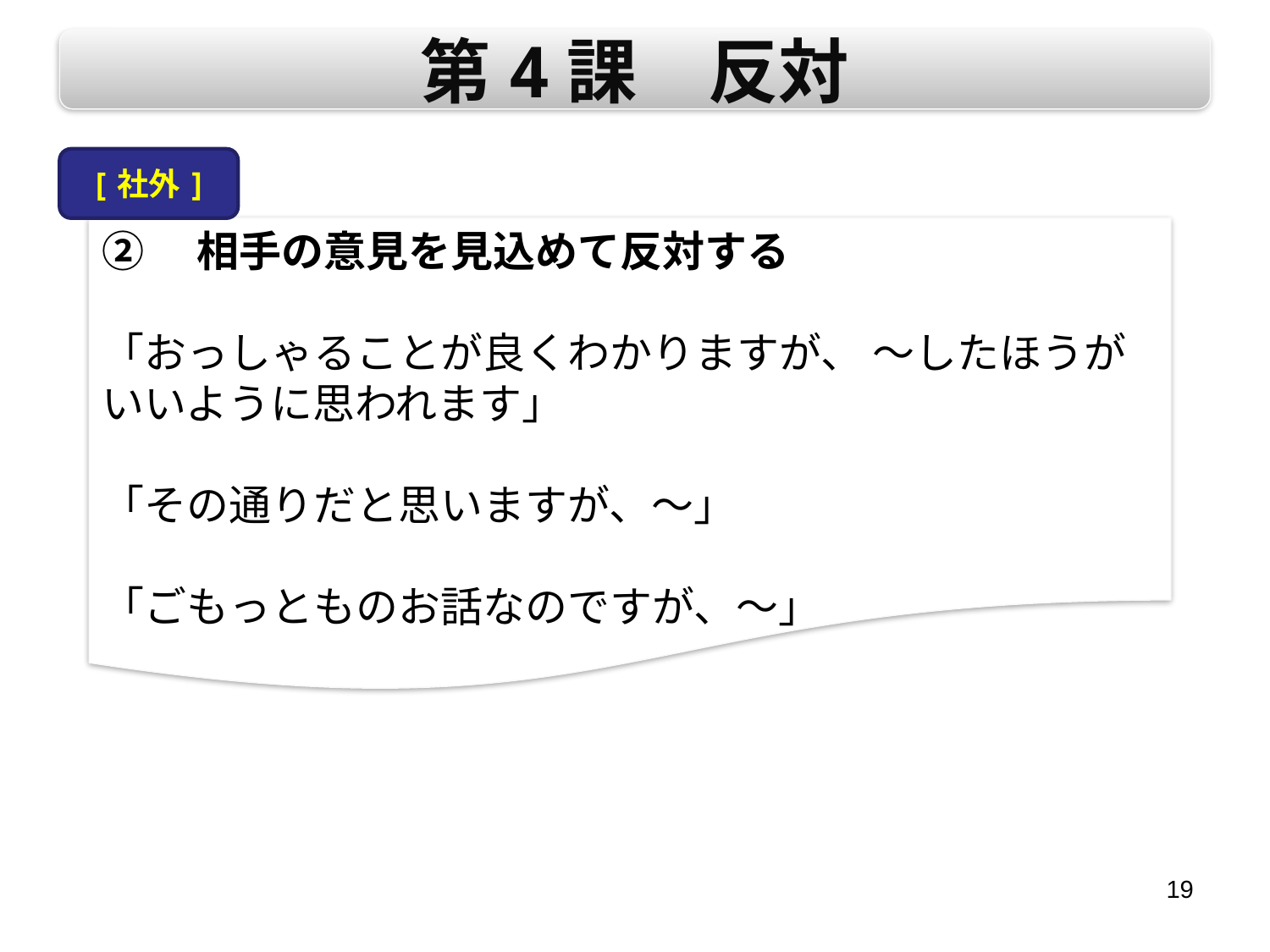

第4課　反対
[社外]
②　相手の意見を見込めて反対する

「おっしゃることが良くわかりますが、 ～したほうがいいように思われます」

「その通りだと思いますが、～」

「ごもっとものお話なのですが、～」

19